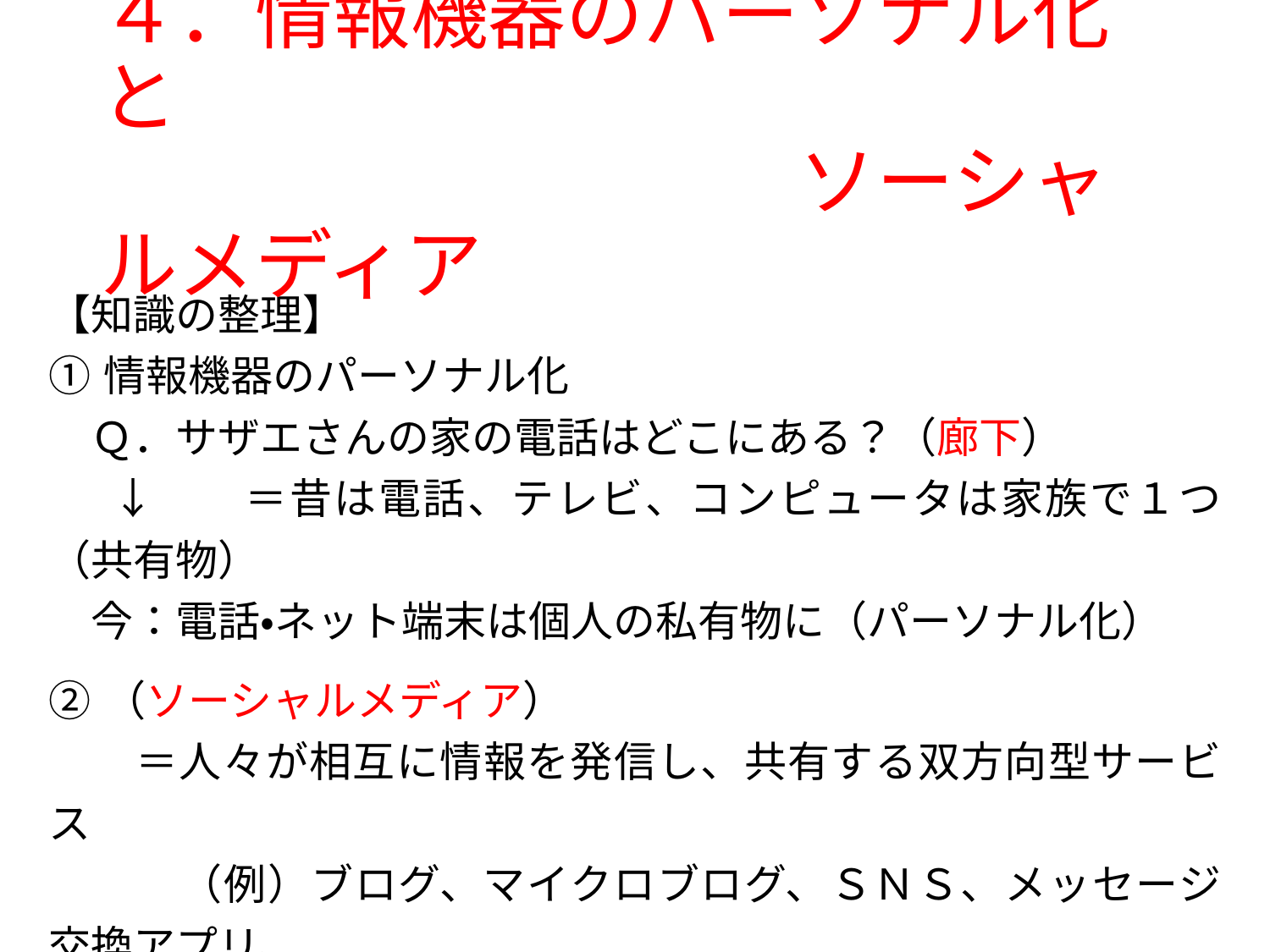

# ４．情報機器のパーソナル化と 　　　　　　　　　ソーシャルメディア
| 【知識の整理】 ①情報機器のパーソナル化 |
| --- |
| Ｑ．サザエさんの家の電話はどこにある？（廊下） |
| ↓　　＝昔は電話、テレビ、コンピュータは家族で１つ（共有物） |
| 今：電話・ネット端末は個人の私有物に（パーソナル化） |
|  |
|  |
|  |
| ②（ソーシャルメディア） 　　＝人々が相互に情報を発信し、共有する双方向型サービス |
| --- |
| （例）ブログ、マイクロブログ、ＳＮＳ、メッセージ交換アプリ、 　　　　　　動画共有、掲示板・・・ |